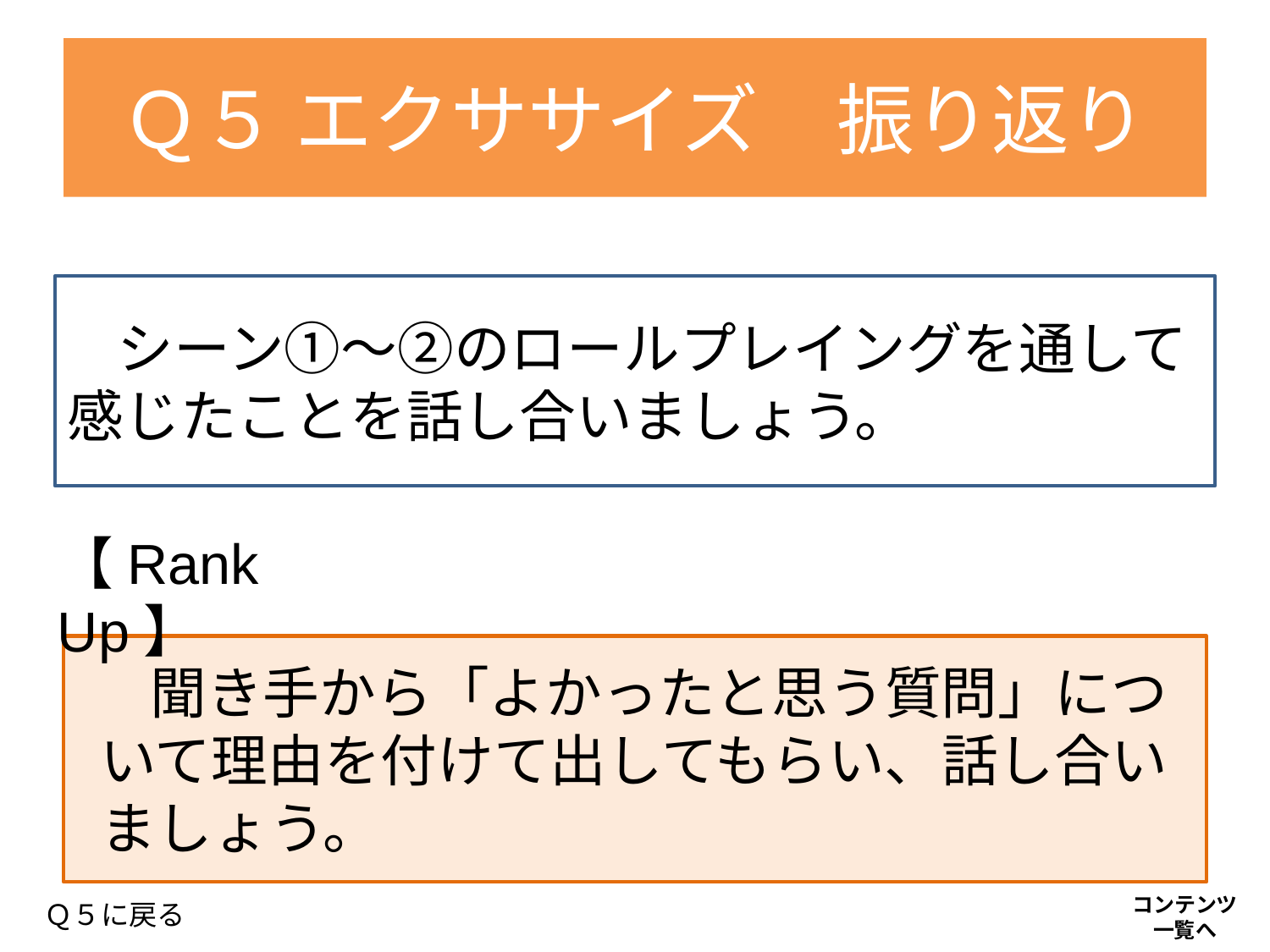

# Ｑ５ エクササイズ　振り返り
シーン①～②のロールプレイングを通して感じたことを話し合いましょう。
【Rank　Up】
聞き手から「よかったと思う質問」について理由を付けて出してもらい、話し合いましょう。
コンテンツ
一覧へ
Ｑ５に戻る